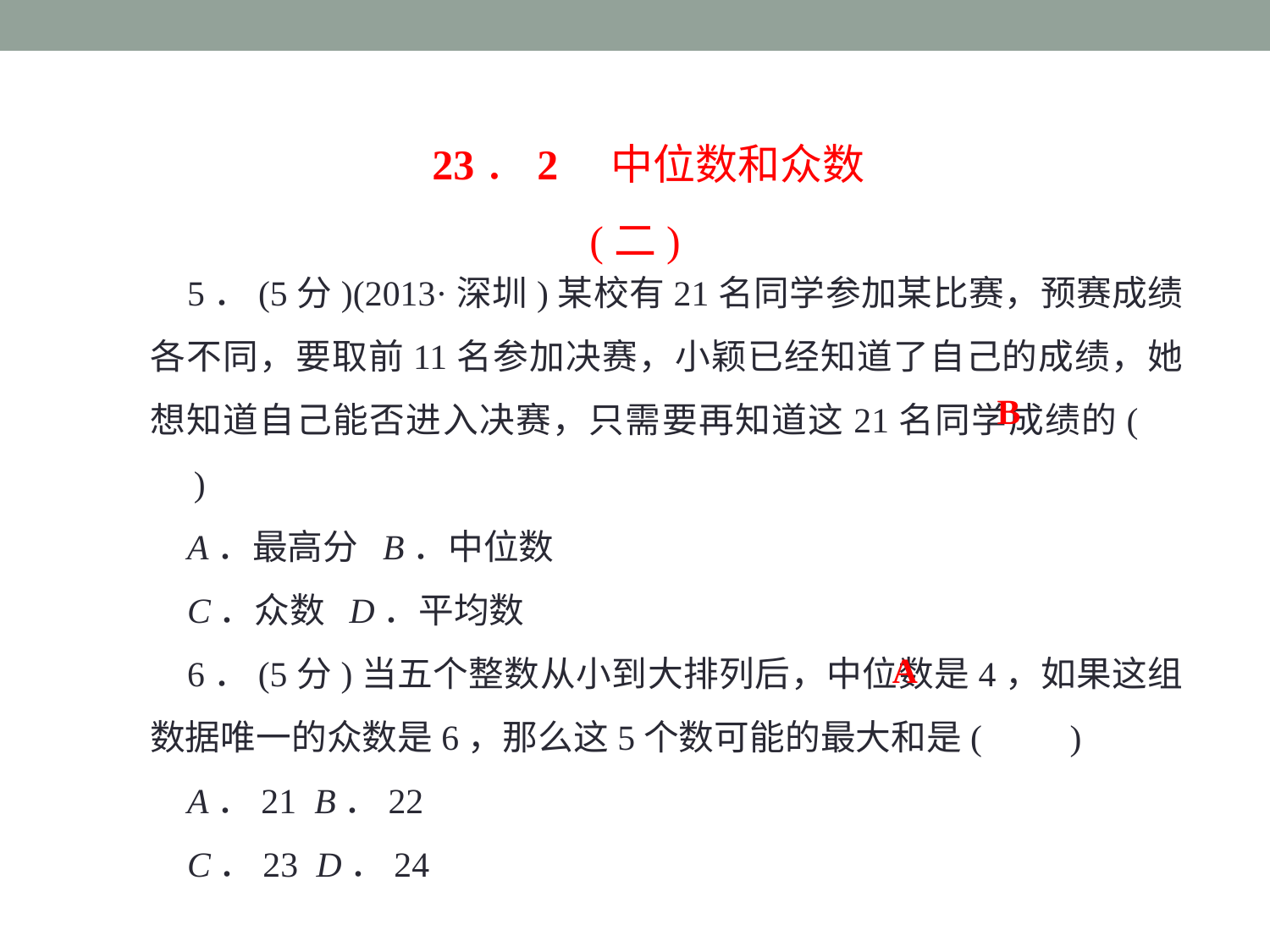

23．2　中位数和众数(二)
5．(5分)(2013·深圳)某校有21名同学参加某比赛，预赛成绩各不同，要取前11名参加决赛，小颖已经知道了自己的成绩，她想知道自己能否进入决赛，只需要再知道这21名同学成绩的(　　)
A．最高分  B．中位数
C．众数  D．平均数
6．(5分)当五个整数从小到大排列后，中位数是4，如果这组数据唯一的众数是6，那么这5个数可能的最大和是(　　)
A．21  B．22
C．23  D．24
B
A